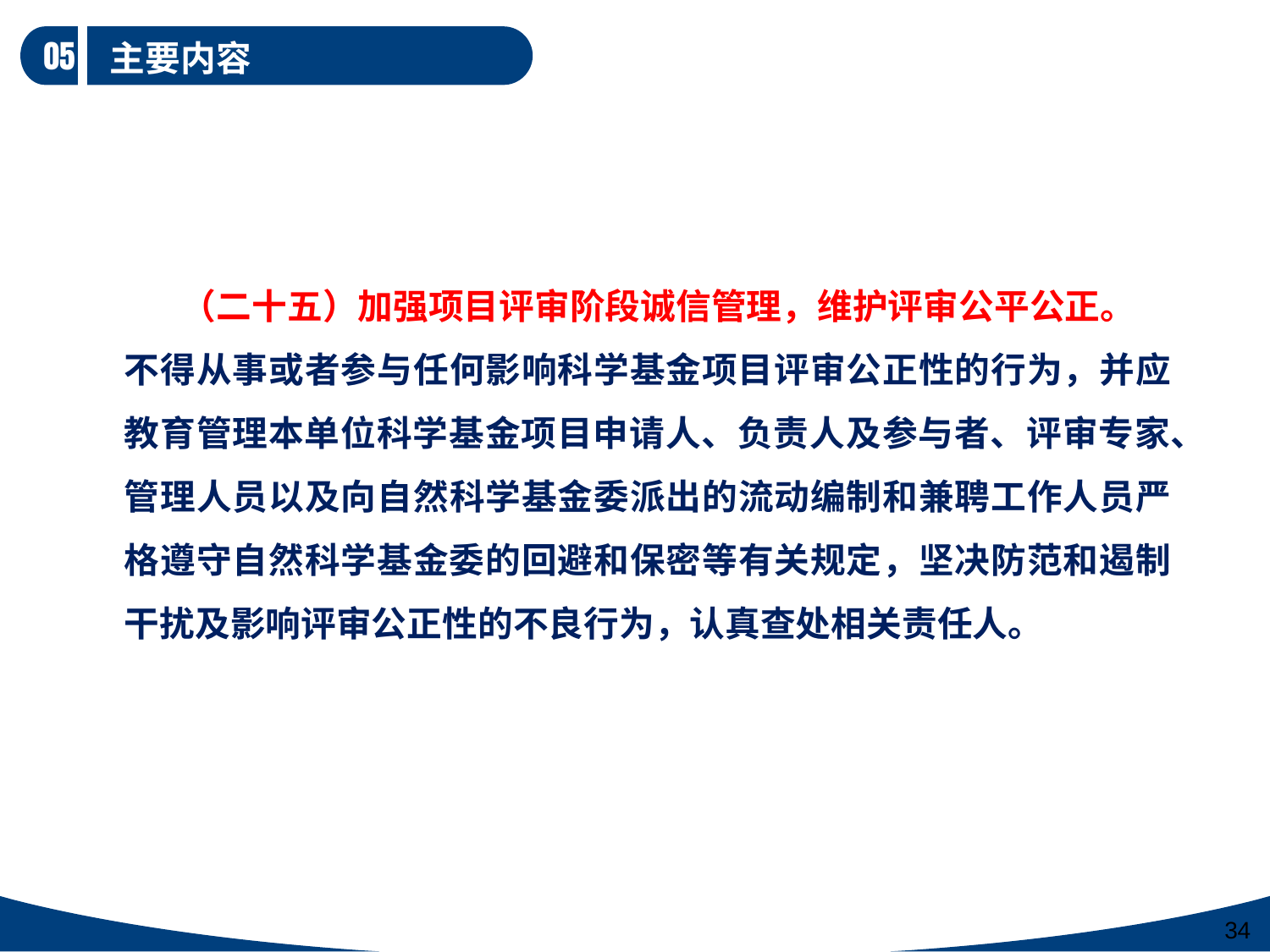

主要内容
05

      （二十五）加强项目评审阶段诚信管理，维护评审公平公正。
不得从事或者参与任何影响科学基金项目评审公正性的行为，并应教育管理本单位科学基金项目申请人、负责人及参与者、评审专家、管理人员以及向自然科学基金委派出的流动编制和兼聘工作人员严格遵守自然科学基金委的回避和保密等有关规定，坚决防范和遏制干扰及影响评审公正性的不良行为，认真查处相关责任人。

34